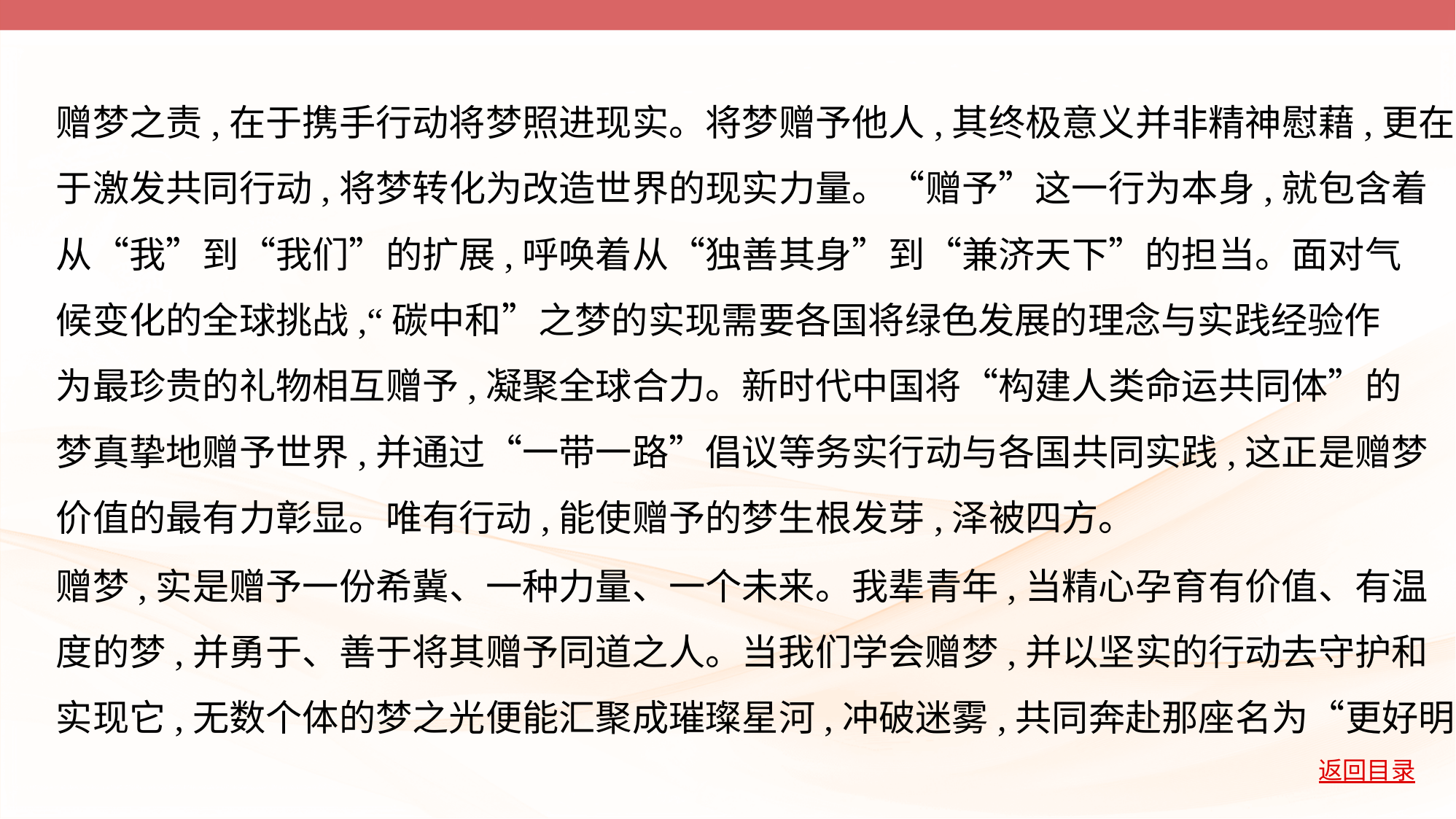

赠梦之责,在于携手行动将梦照进现实。将梦赠予他人,其终极意义并非精神慰藉,更在
于激发共同行动,将梦转化为改造世界的现实力量。“赠予”这一行为本身,就包含着
从“我”到“我们”的扩展,呼唤着从“独善其身”到“兼济天下”的担当。面对气
候变化的全球挑战,“碳中和”之梦的实现需要各国将绿色发展的理念与实践经验作
为最珍贵的礼物相互赠予,凝聚全球合力。新时代中国将“构建人类命运共同体”的
梦真挚地赠予世界,并通过“一带一路”倡议等务实行动与各国共同实践,这正是赠梦
价值的最有力彰显。唯有行动,能使赠予的梦生根发芽,泽被四方。
赠梦,实是赠予一份希冀、一种力量、一个未来。我辈青年,当精心孕育有价值、有温
度的梦,并勇于、善于将其赠予同道之人。当我们学会赠梦,并以坚实的行动去守护和
实现它,无数个体的梦之光便能汇聚成璀璨星河,冲破迷雾,共同奔赴那座名为“更好明